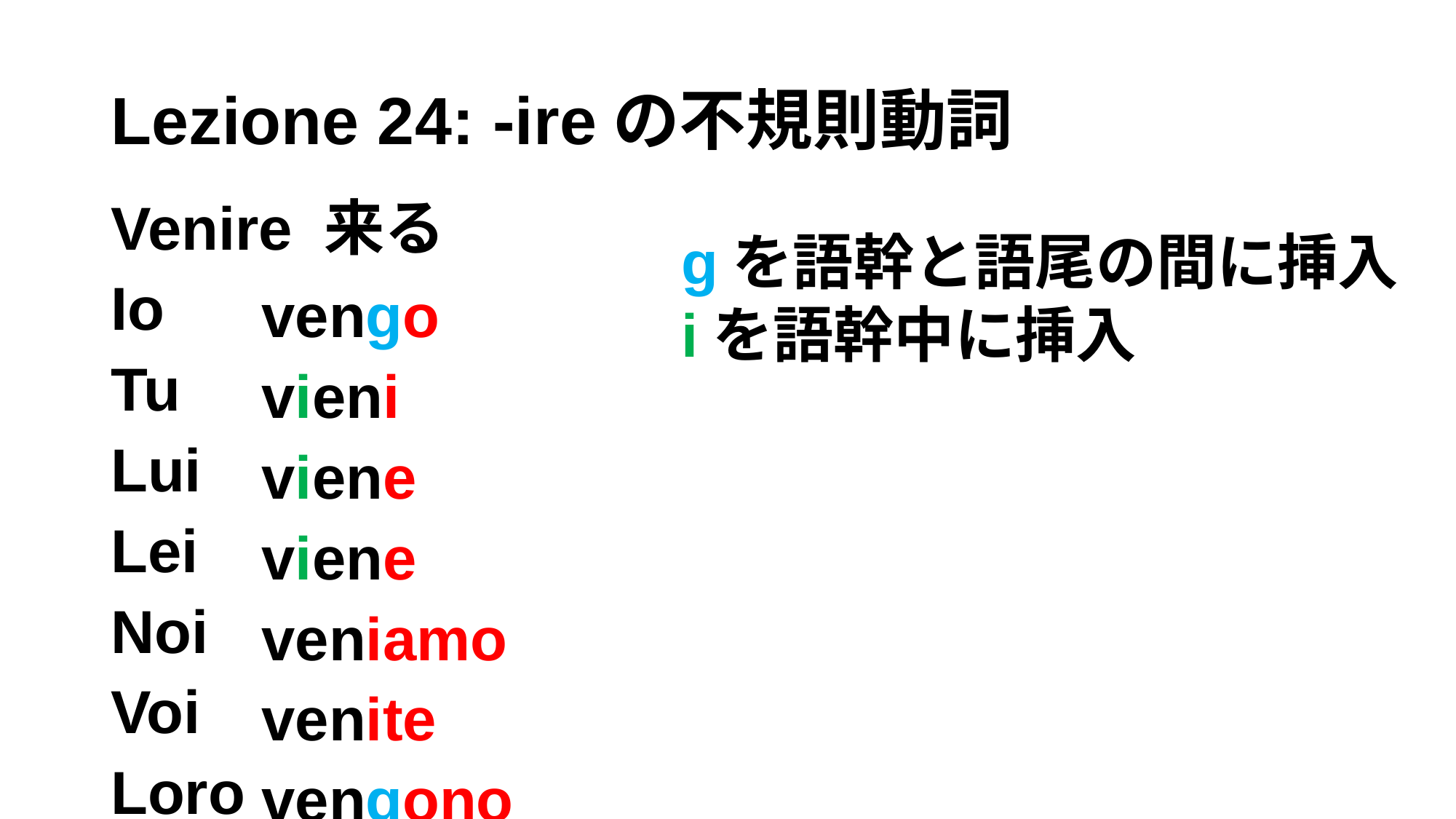

# Lezione 24: -ireの不規則動詞
Venire 来る
Io
Tu
Lui
Lei
Noi
Voi
Loro

vengo
vieni
viene
viene
veniamo
venite
vengono

gを語幹と語尾の間に挿入
iを語幹中に挿入